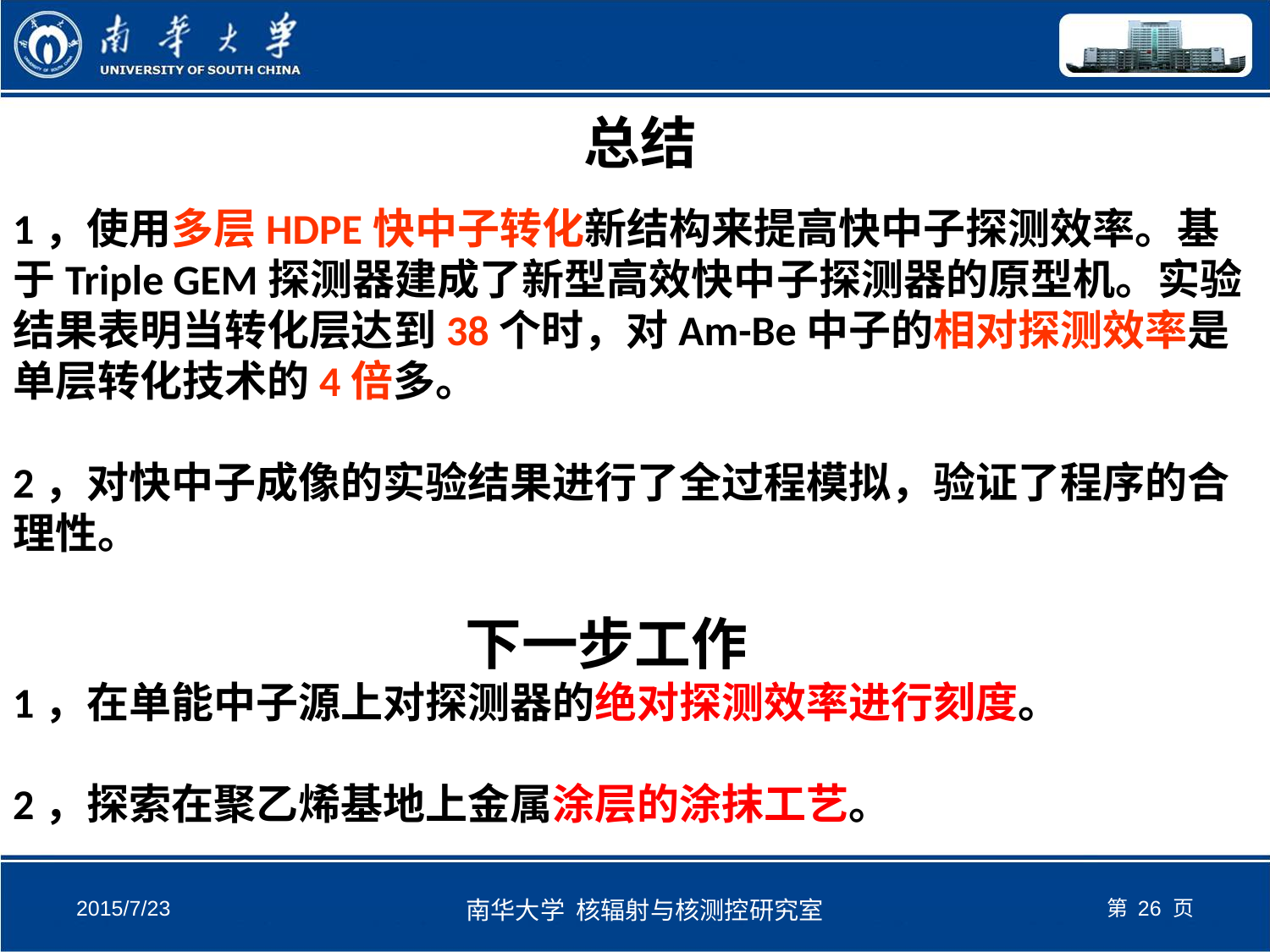

总结

1，使用多层HDPE快中子转化新结构来提高快中子探测效率。基于Triple GEM探测器建成了新型高效快中子探测器的原型机。实验结果表明当转化层达到38个时，对Am-Be中子的相对探测效率是单层转化技术的4倍多。

2，对快中子成像的实验结果进行了全过程模拟，验证了程序的合理性。

                                  下一步工作
1，在单能中子源上对探测器的绝对探测效率进行刻度。

2，探索在聚乙烯基地上金属涂层的涂抹工艺。
南华大学  核辐射与核测控研究室
2015/7/23
第 26 页